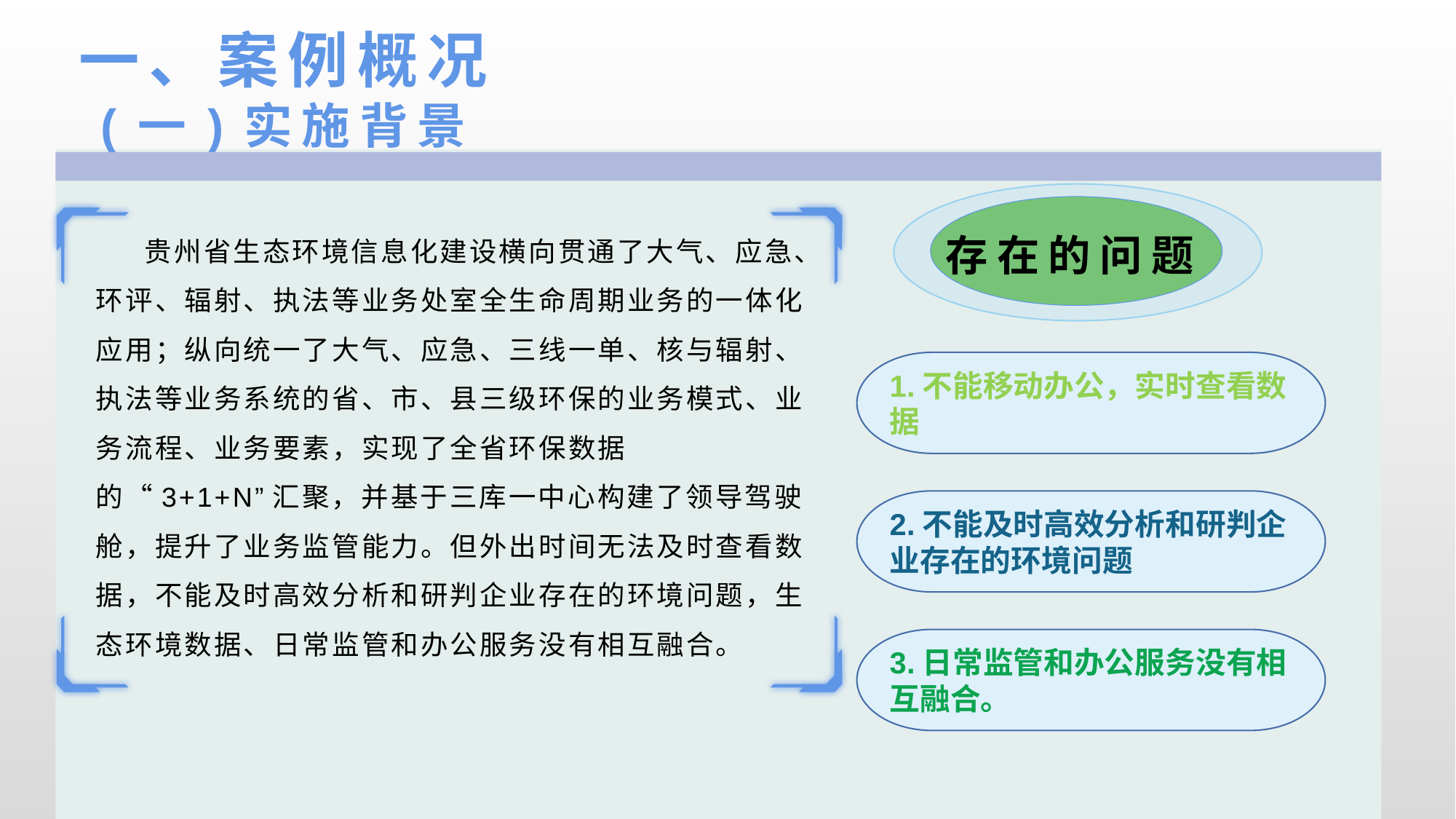

一、案例概况
(一)实施背景

存在的问题
     贵州省生态环境信息化建设横向贯通了大气、应急、环评、辐射、执法等业务处室全生命周期业务的一体化应用；纵向统一了大气、应急、三线一单、核与辐射、执法等业务系统的省、市、县三级环保的业务模式、业务流程、业务要素，实现了全省环保数据的“3+1+N”汇聚，并基于三库一中心构建了领导驾驶舱，提升了业务监管能力。但外出时间无法及时查看数据，不能及时高效分析和研判企业存在的环境问题，生态环境数据、日常监管和办公服务没有相互融合。
1.不能移动办公，实时查看数据
2.不能及时高效分析和研判企业存在的环境问题
3.日常监管和办公服务没有相互融合。